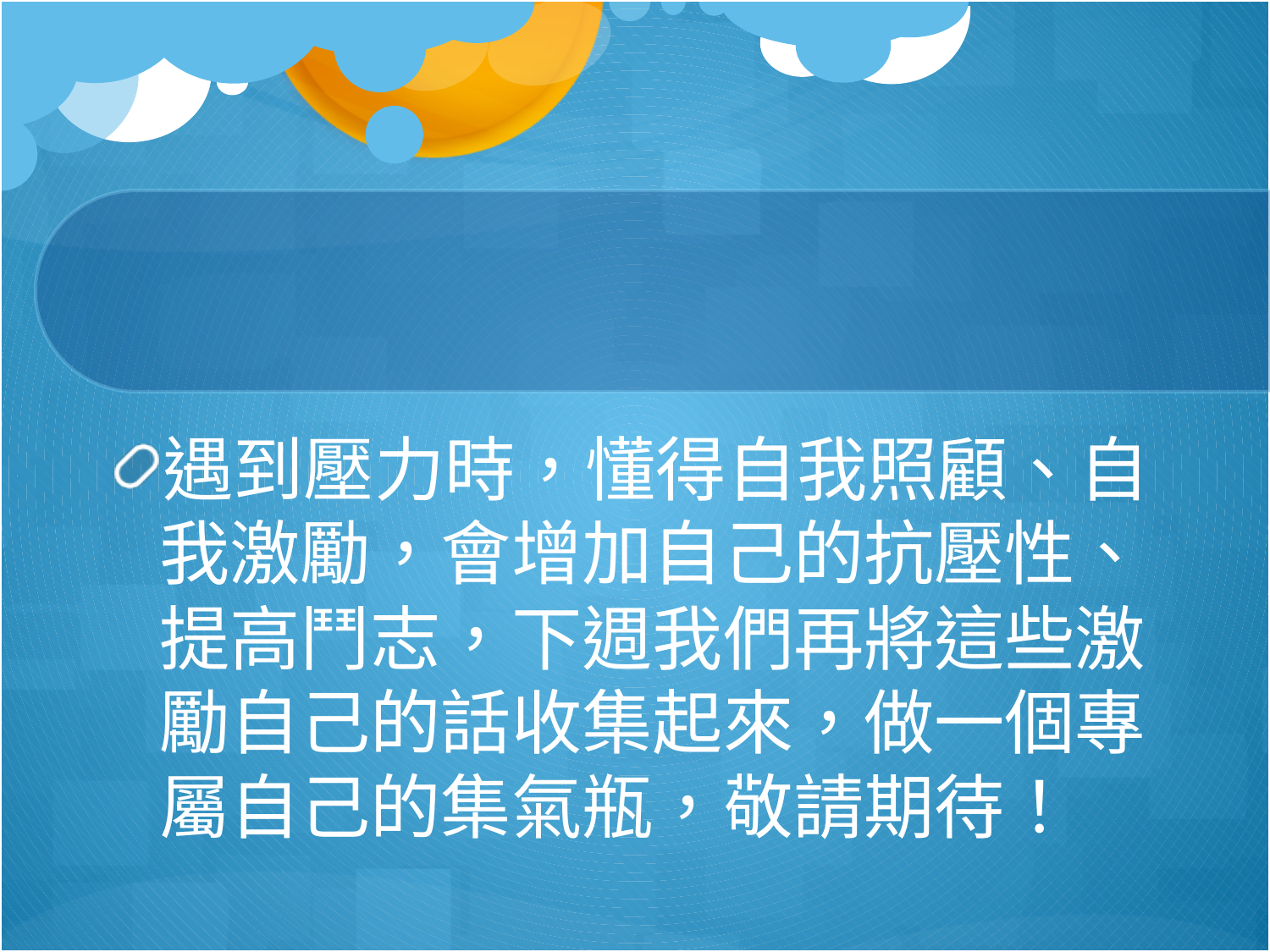

#
遇到壓力時，懂得自我照顧、自我激勵，會增加自己的抗壓性、提高鬥志，下週我們再將這些激勵自己的話收集起來，做一個專屬自己的集氣瓶，敬請期待！